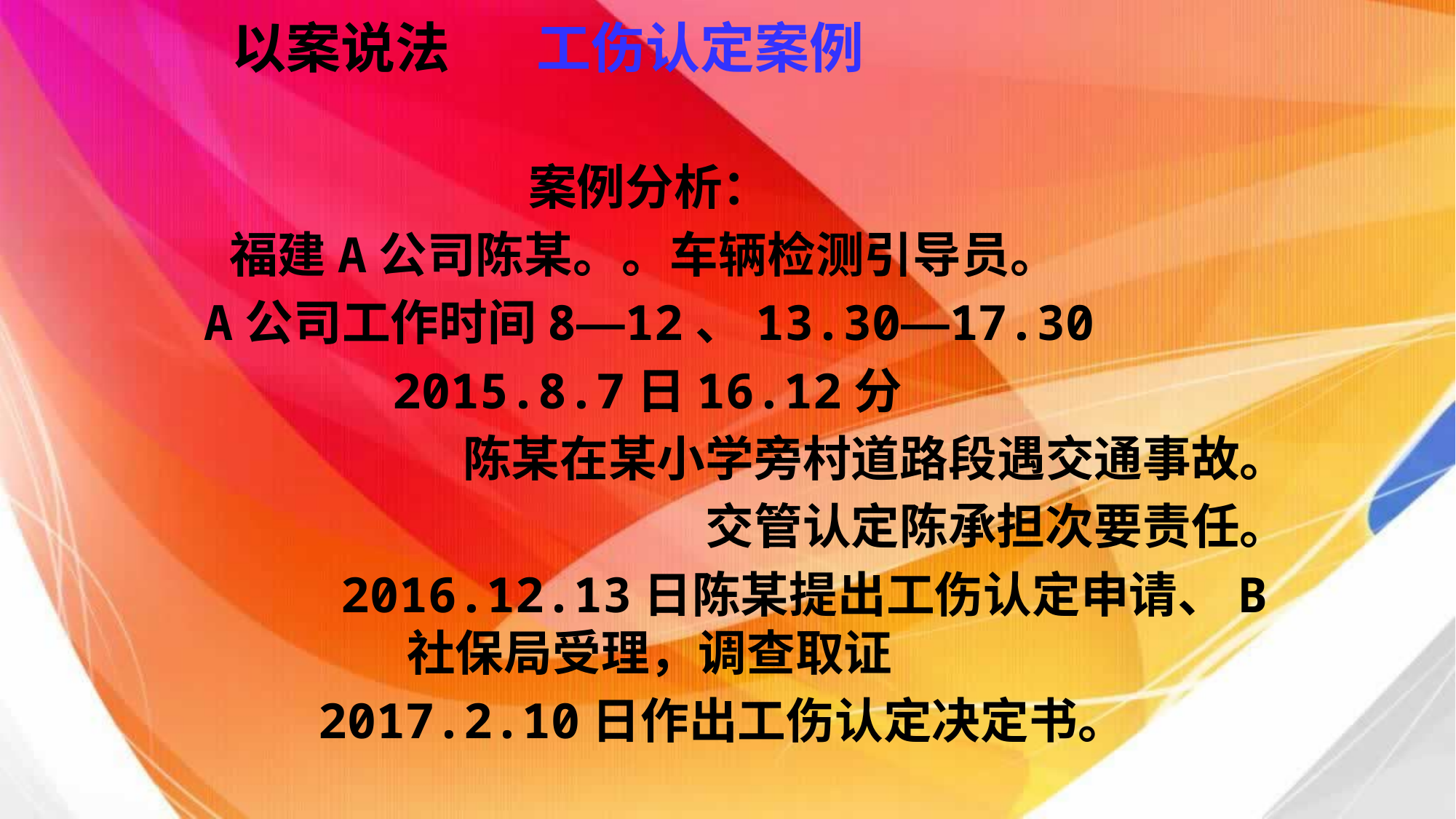

# 以案说法       工伤认定案例

案例分析：
福建A公司陈某。。车辆检测引导员。
A公司工作时间8—12、13.30—17.30
 2015.8.7日16.12分
      陈某在某小学旁村道路段遇交通事故。
交管认定陈承担次要责任。
           2016.12.13日陈某提出工伤认定申请、B社保局受理，调查取证
     2017.2.10日作出工伤认定决定书。